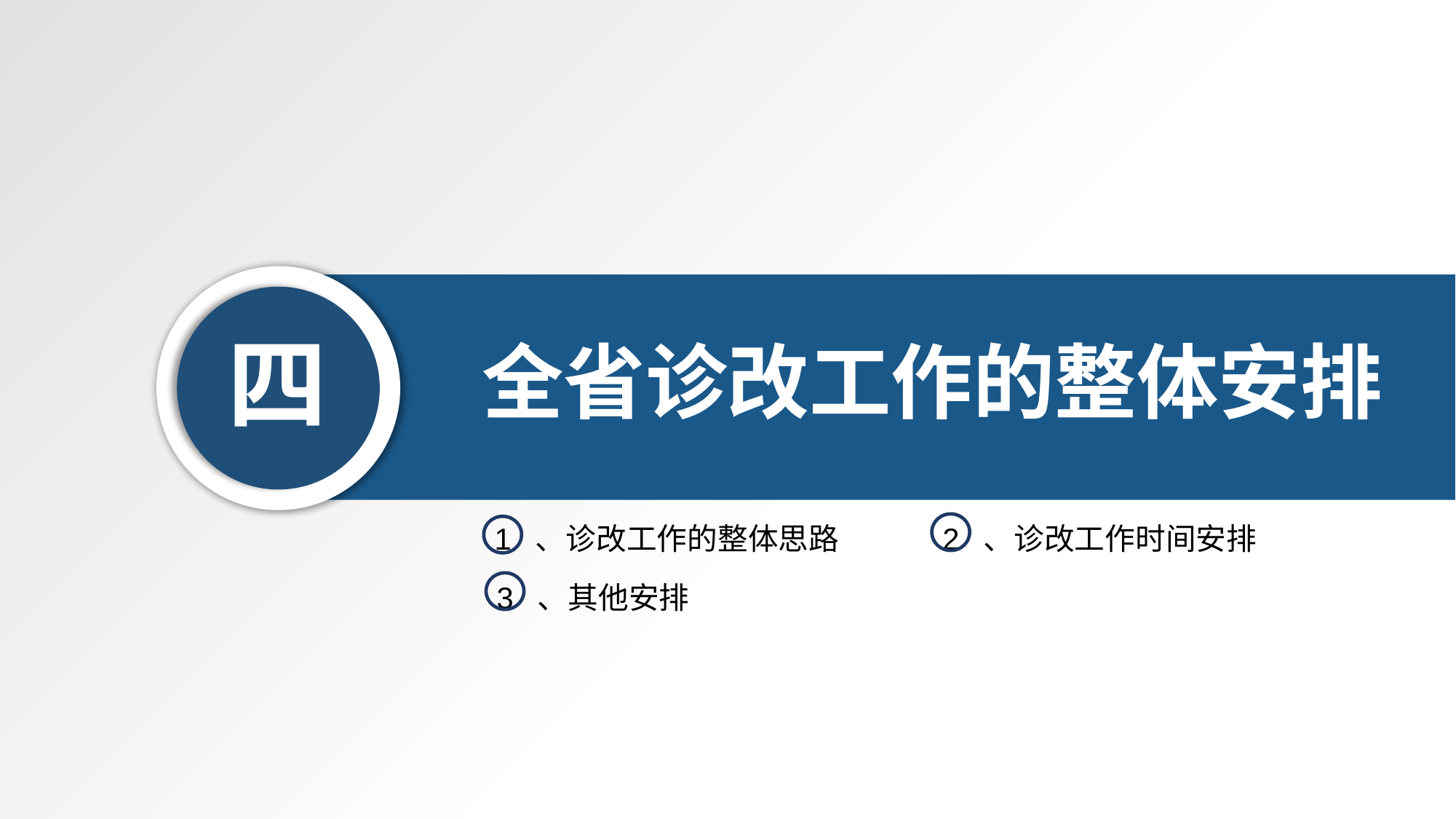

四

全省诊改工作的整体安排
1  、诊改工作的整体思路
2  、诊改工作时间安排

3  、其他安排